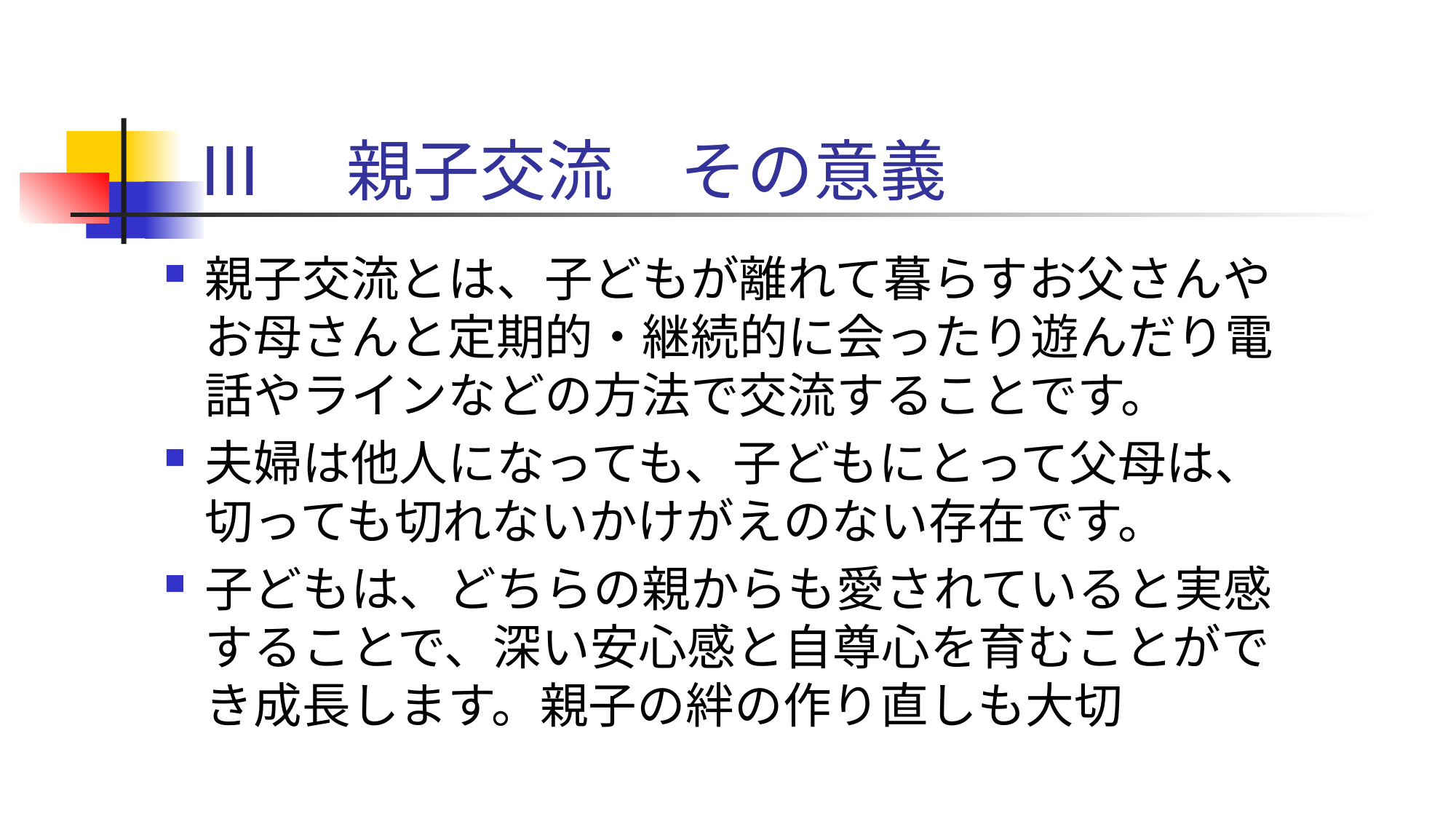

# Ⅲ　親子交流　その意義
親子交流とは、子どもが離れて暮らすお父さんやお母さんと定期的・継続的に会ったり遊んだり電話やラインなどの方法で交流することです。
夫婦は他人になっても、子どもにとって父母は、切っても切れないかけがえのない存在です。
子どもは、どちらの親からも愛されていると実感することで、深い安心感と自尊心を育むことができ成長します。親子の絆の作り直しも大切